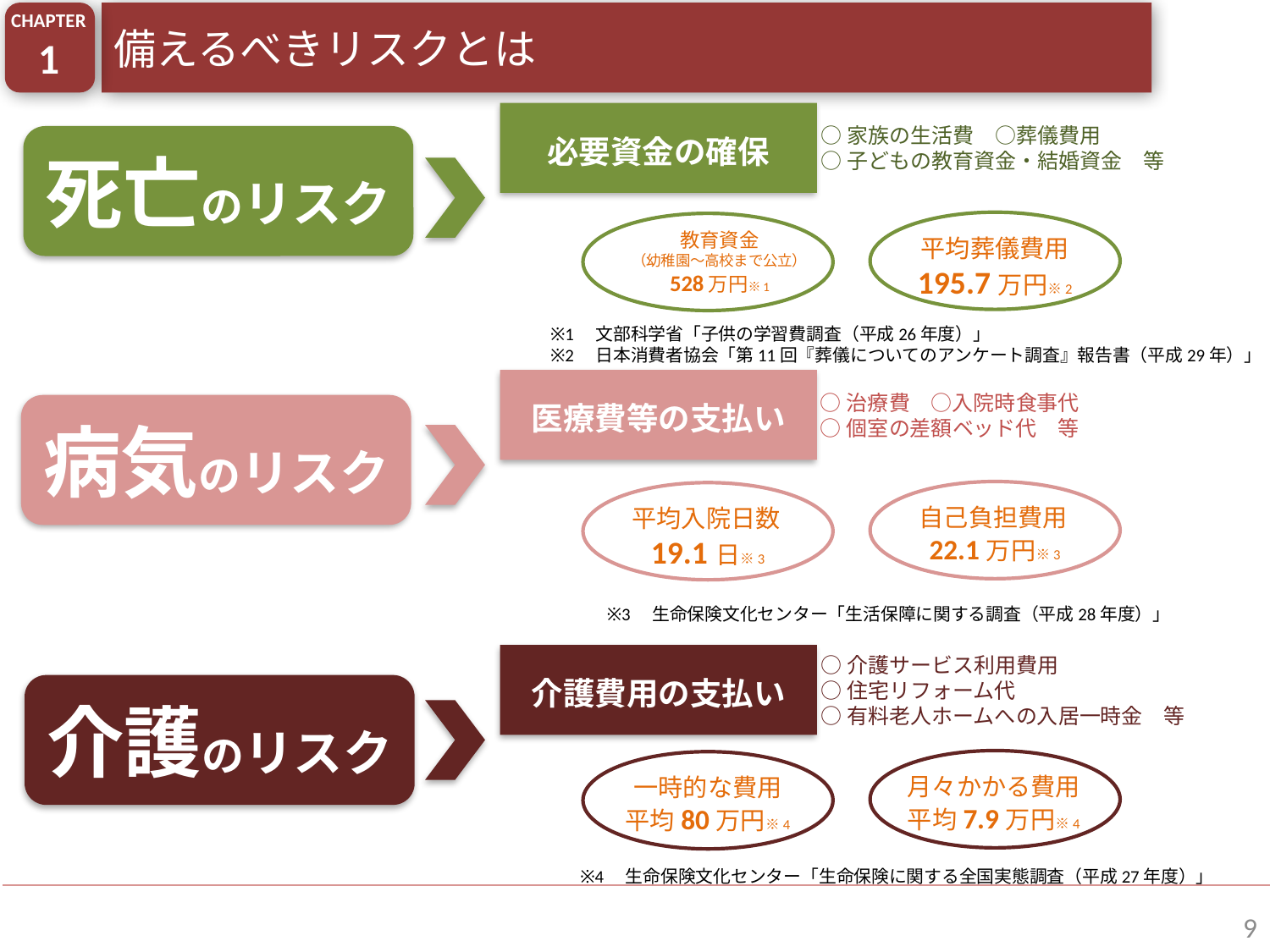

CHAPTER
1
備えるべきリスクとは
必要資金の確保
    ○家族の生活費　○葬儀費用
    ○子どもの教育資金・結婚資金　等
死亡のリスク

平均葬儀費用
195.7万円※2
教育資金
（幼稚園～高校まで公立）
528万円※1
※1　文部科学省「子供の学習費調査（平成26年度）」
※2　日本消費者協会「第11回『葬儀についてのアンケート調査』報告書（平成29年）」
   ○治療費　○入院時食事代
   ○個室の差額ベッド代　等
医療費等の支払い
病気のリスク

自己負担費用
22.1万円※3
平均入院日数
19.1日※3
※3　生命保険文化センター「生活保障に関する調査（平成28年度）」
介護費用の支払い
    ○介護サービス利用費用
    ○住宅リフォーム代
    ○有料老人ホームへの入居一時金　等
介護のリスク

月々かかる費用
平均7.9万円※4
一時的な費用
平均80万円※4

※4　生命保険文化センター「生命保険に関する全国実態調査（平成27年度）」
9